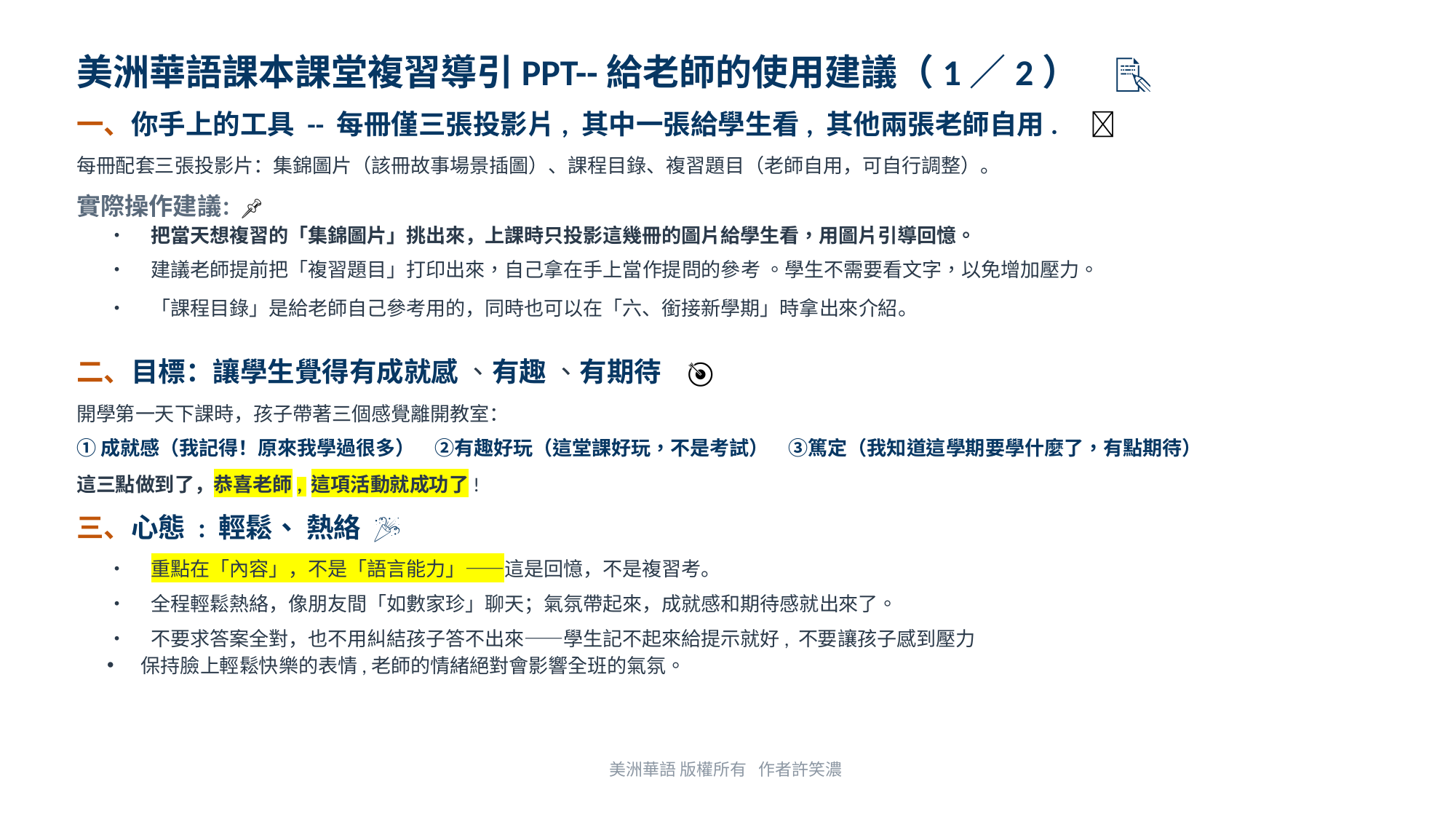

美洲華語課本課堂複習導引PPT--給老師的使用建議（1／2）　📝
一、你手上的工具 -- 每冊僅三張投影片, 其中一張給學生看, 其他兩張老師自用.　🧰
每冊配套三張投影片：集錦圖片（該冊故事場景插圖）、課程目錄、複習題目（老師自用，可自行調整）。
實際操作建議：📌
•　把當天想複習的「集錦圖片」挑出來，上課時只投影這幾冊的圖片給學生看，用圖片引導回憶。
•　建議老師提前把「複習題目」打印出來，自己拿在手上當作提問的參考 。學生不需要看文字，以免增加壓力。
•　「課程目錄」是給老師自己參考用的，同時也可以在「六、銜接新學期」時拿出來介紹。
二、目標：讓學生覺得有成就感 、有趣 、有期待　🎯
開學第一天下課時，孩子帶著三個感覺離開教室：
①成就感（我記得！原來我學過很多）　②有趣好玩（這堂課好玩，不是考試）　③篤定（我知道這學期要學什麼了，有點期待）
這三點做到了，恭喜老師, 這項活動就成功了!
三、心態 : 輕鬆、 熱絡  🎉
•　重點在「內容」，不是「語言能力」——這是回憶，不是複習考。
•　全程輕鬆熱絡，像朋友間「如數家珍」聊天；氣氛帶起來，成就感和期待感就出來了。
•　不要求答案全對，也不用糾結孩子答不出來——學生記不起來給提示就好, 不要讓孩子感到壓力
保持臉上輕鬆快樂的表情,老師的情緒絕對會影響全班的氣氛。
美洲華語 版權所有   作者許笑濃